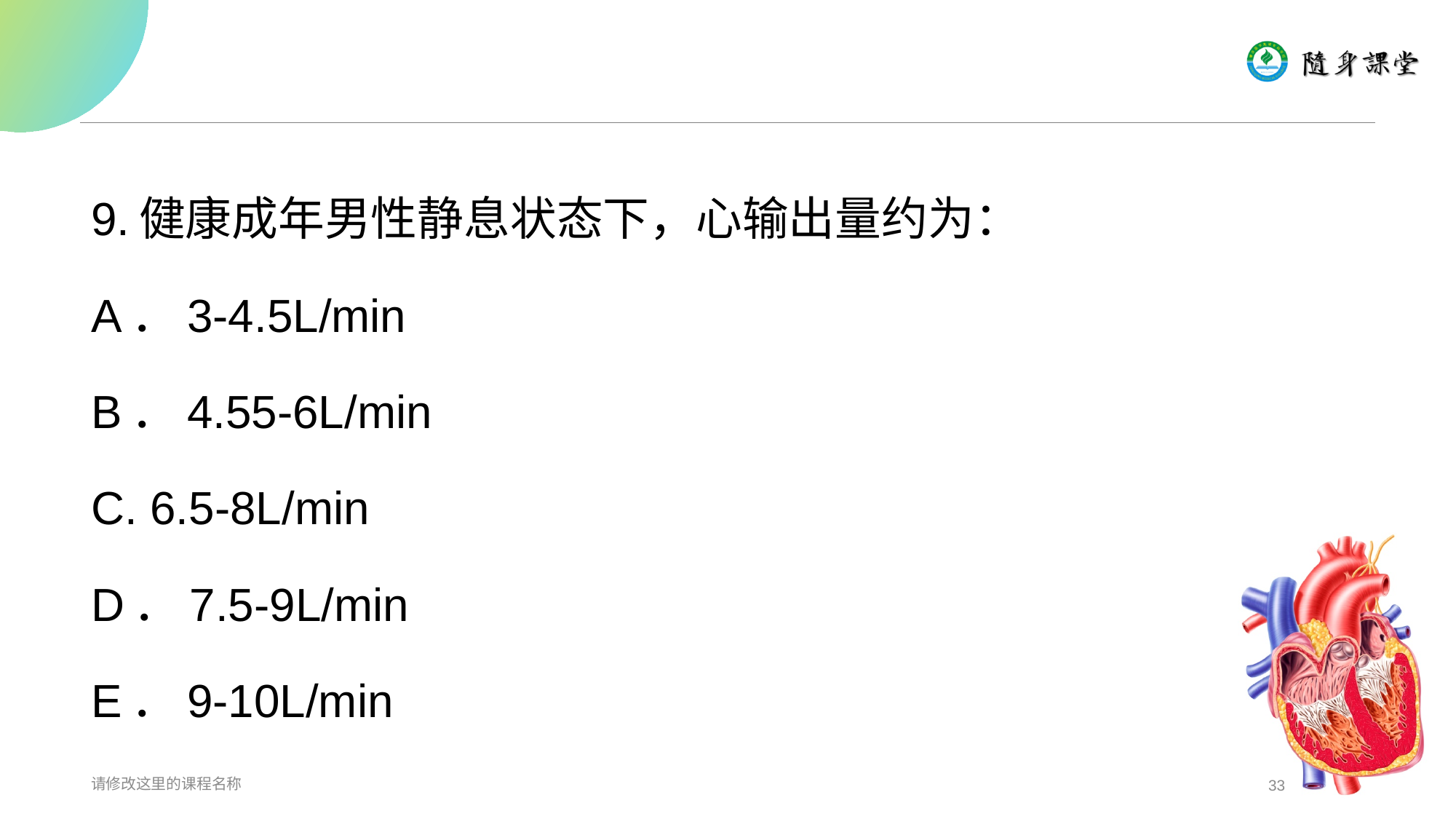

#
9.健康成年男性静息状态下，心输出量约为：
A．3-4.5L/min
B．4.55-6L/min
C. 6.5-8L/min
D．7.5-9L/min
E．9-10L/min
请修改这里的课程名称
33